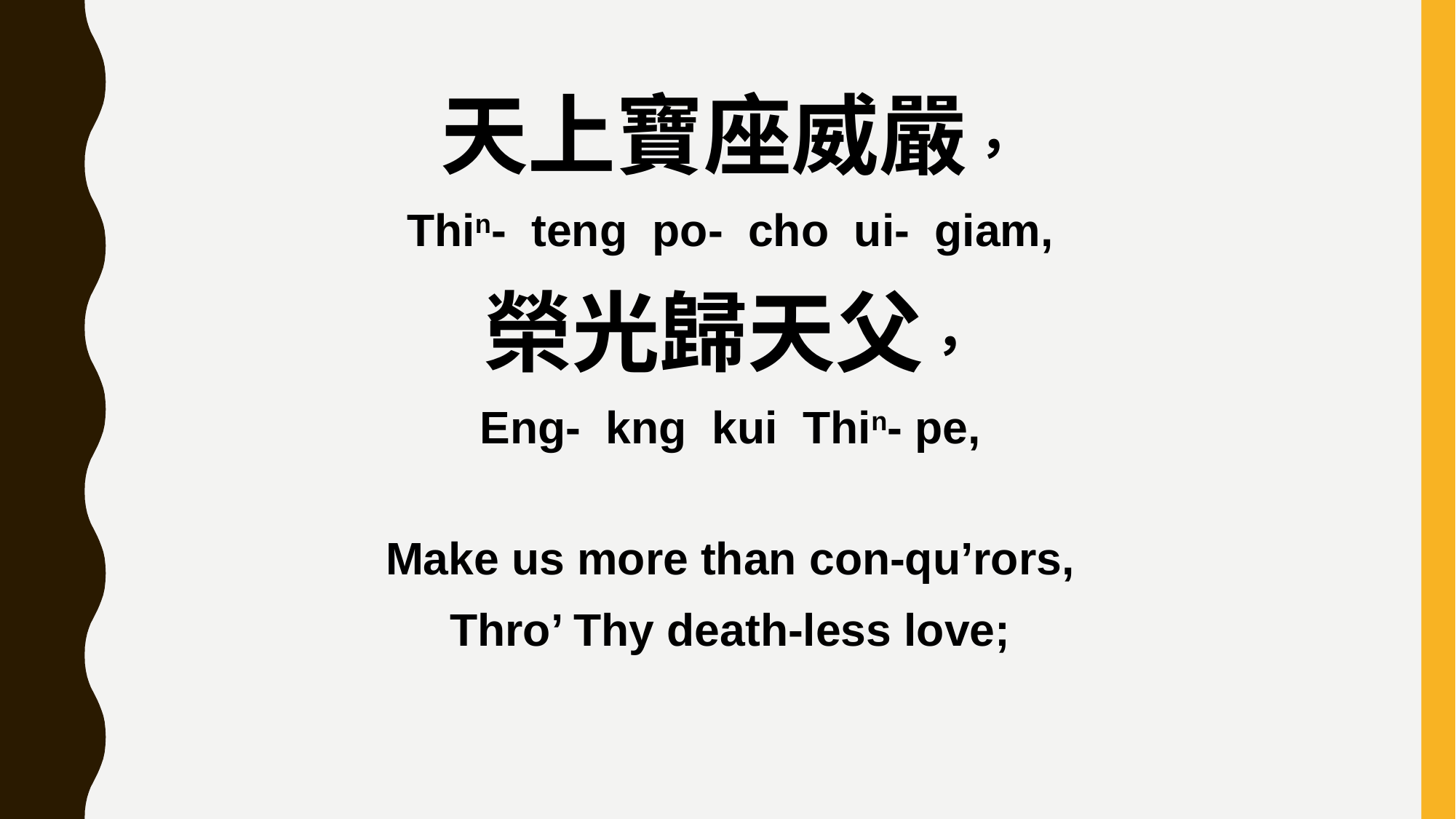

天上寶座威嚴，
Thin-  teng  po-  cho  ui-  giam,
榮光歸天父，
Eng-  kng  kui  Thin- pe,

Make us more than con-qu’rors,
Thro’ Thy death-less love;